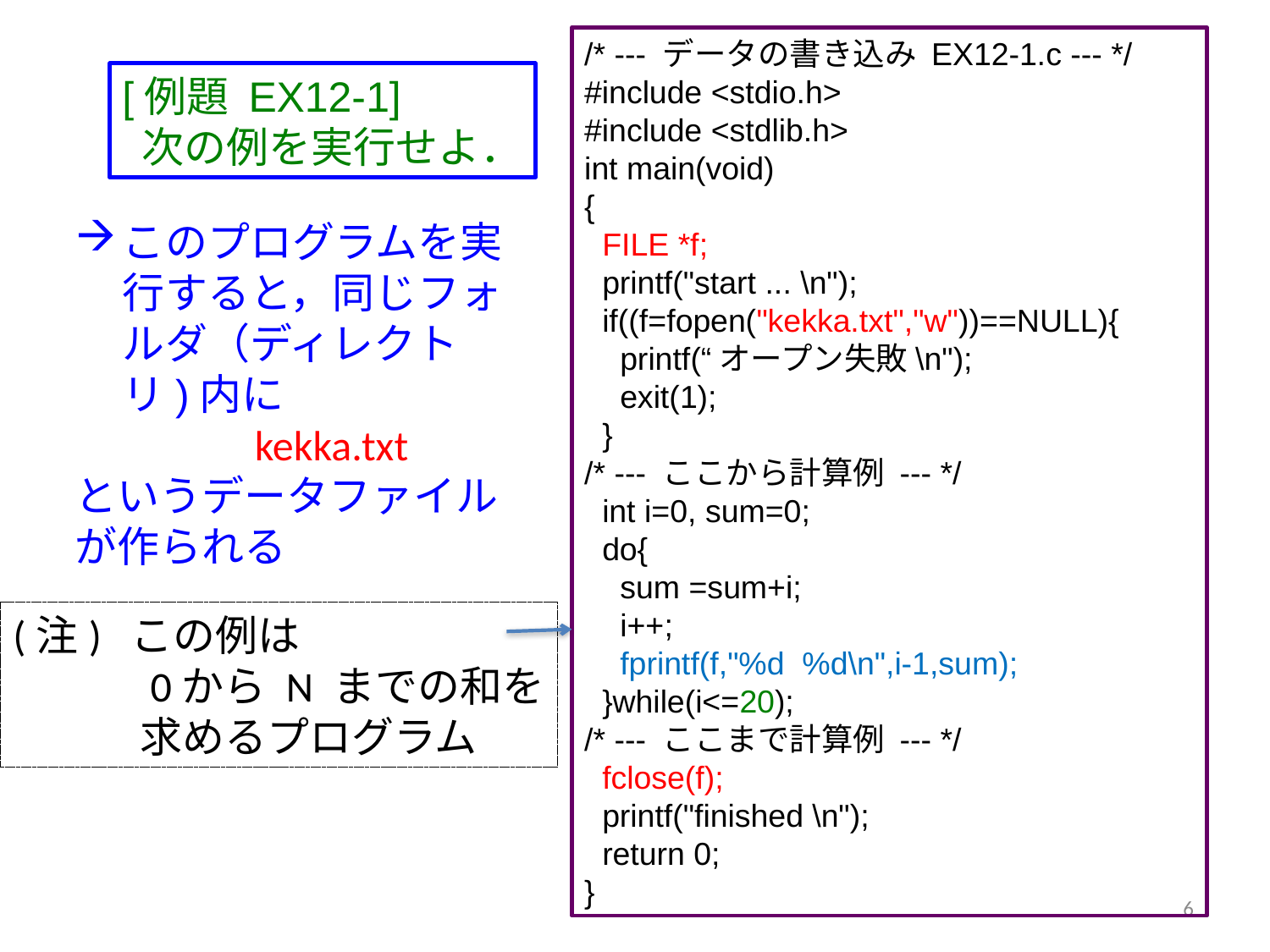

/* --- データの書き込み EX12-1.c --- */
#include <stdio.h>
#include <stdlib.h>
int main(void)
{
  FILE *f;
  printf("start ... \n");
  if((f=fopen("kekka.txt","w"))==NULL){
    printf(“オープン失敗\n");
    exit(1);
  }
/* --- ここから計算例 --- */
  int i=0, sum=0;
  do{
    sum =sum+i;
    i++;
    fprintf(f,"%d  %d\n",i-1,sum);
  }while(i<=20);
/* --- ここまで計算例 --- */
  fclose(f);
  printf("finished \n");
  return 0;
}
[例題 EX12-1]
 次の例を実行せよ．
このプログラムを実行すると，同じフォルダ（ディレクトリ)内に
　　　　kekka.txt
というデータファイルが作られる
(注)  この例は
　　　0から N までの和を
　　　求めるプログラム
6